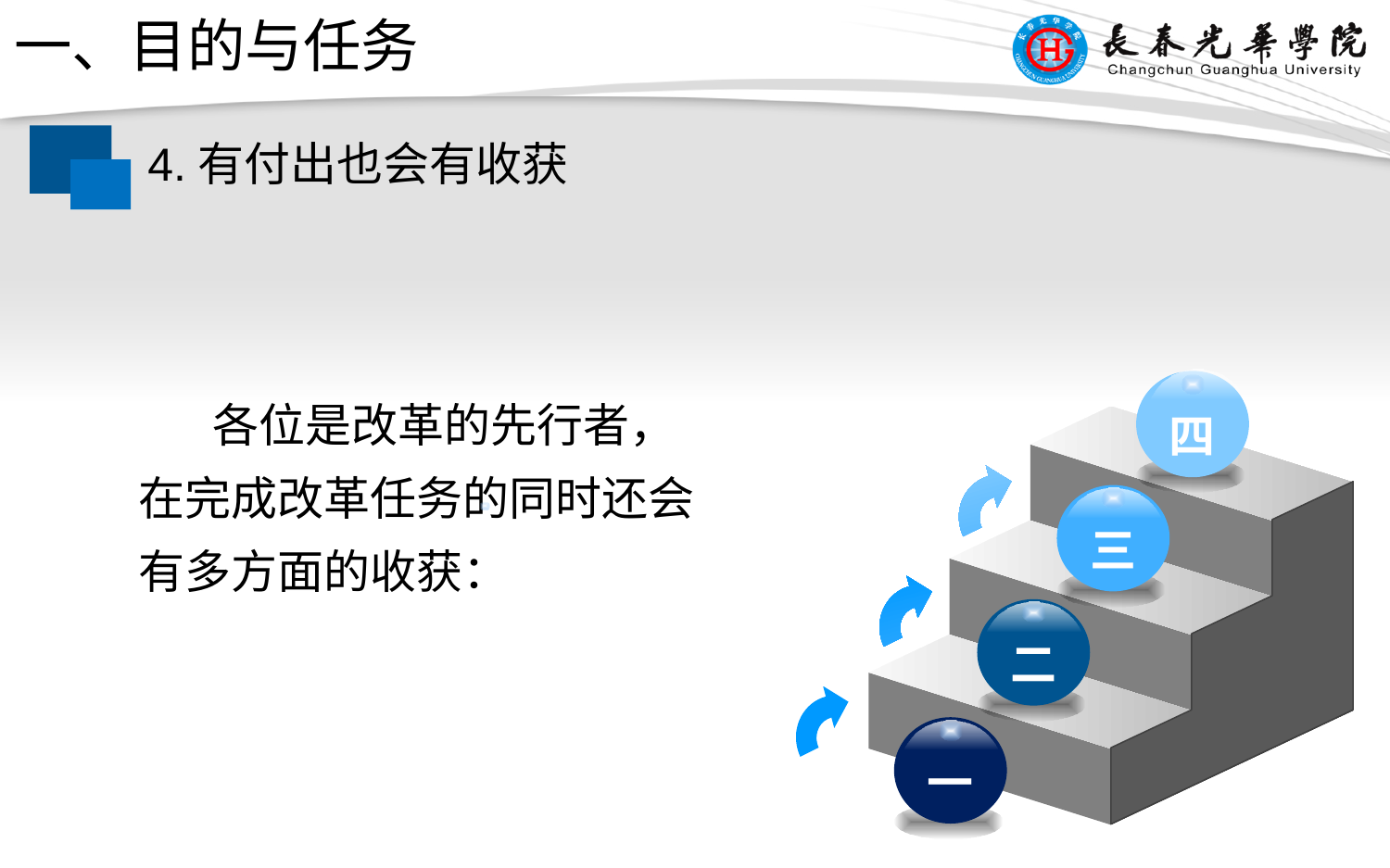

一、目的与任务

4.有付出也会有收获

四

三

二

一

      各位是改革的先行者，在完成改革任务的同时还会有多方面的收获：